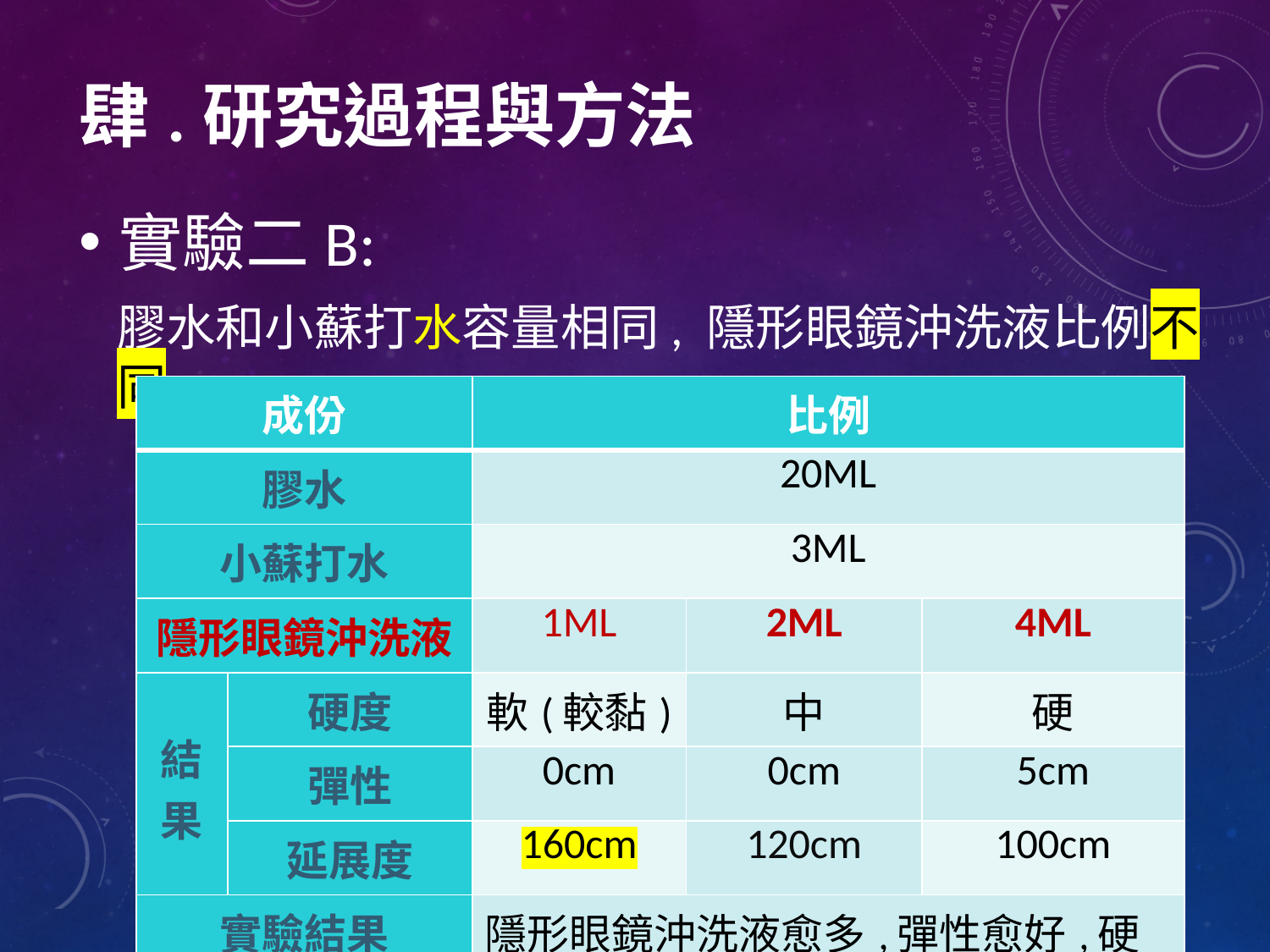

# 肆.研究過程與方法
實驗二B:
膠水和小蘇打水容量相同, 隱形眼鏡沖洗液比例不同
| 成份 |  | 比例 |  |  |
| --- | --- | --- | --- | --- |
| 膠水 |  | 20ML |  |  |
| 小蘇打水 |  | 3ML |  |  |
| 隱形眼鏡沖洗液 |  | 1ML | 2ML | 4ML |
| 結果 | 硬度 | 軟(較黏) | 中 | 硬 |
|  | 彈性 | 0cm | 0cm | 5cm |
|  | 延展度 | 160cm | 120cm | 100cm |
| 實驗結果 |  | 隱形眼鏡沖洗液愈多,彈性愈好,硬度愈硬,但延展度差 |  |  |